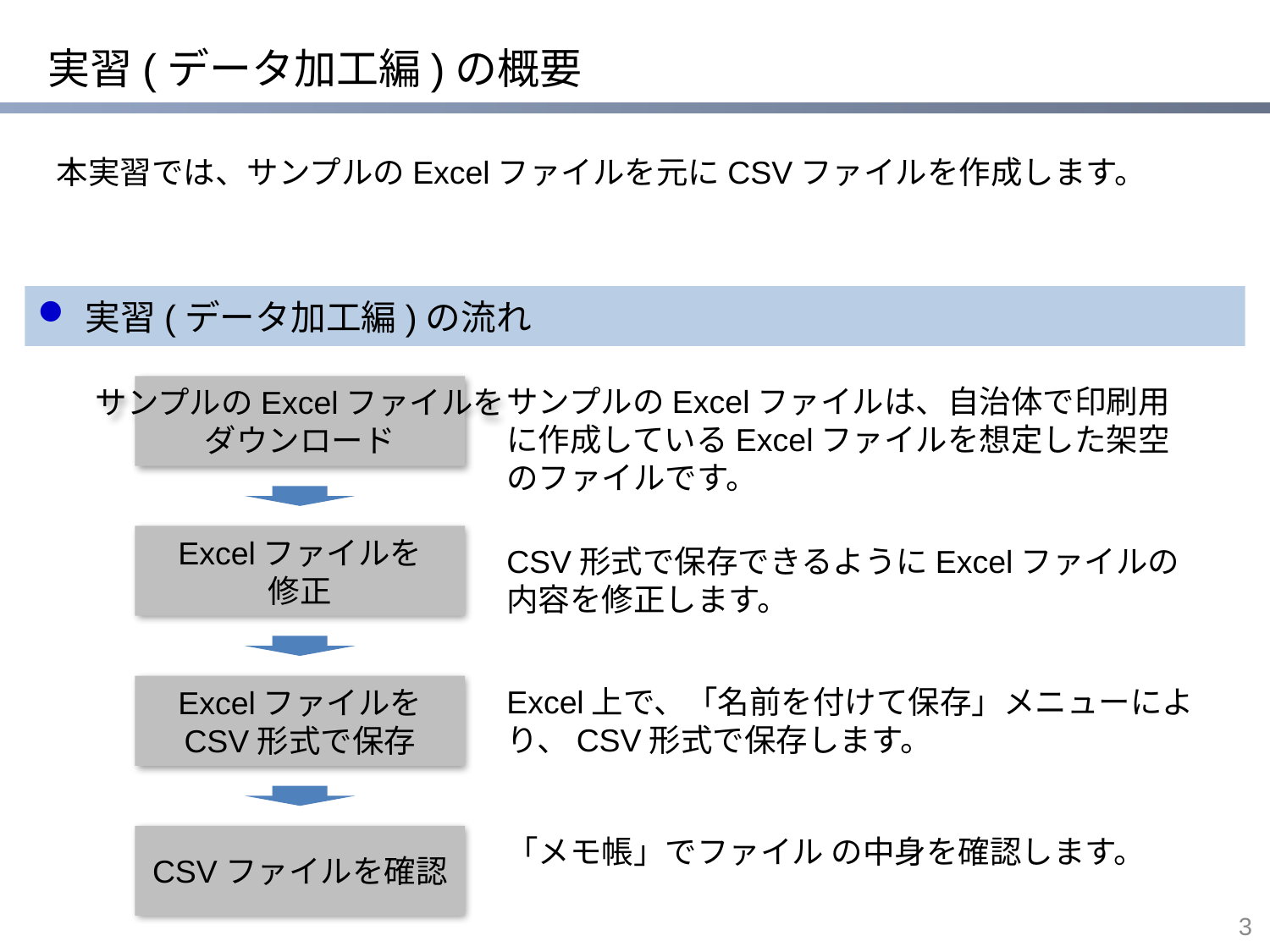

# 実習(データ加工編)の概要
本実習では、サンプルのExcelファイルを元にCSVファイルを作成します。
実習(データ加工編)の流れ
サンプルのExcelファイルを
ダウンロード
サンプルのExcelファイルは、自治体で印刷用に作成しているExcelファイルを想定した架空のファイルです。

Excelファイルを
修正
CSV形式で保存できるようにExcelファイルの内容を修正します。

Excelファイルを
CSV形式で保存
Excel上で、「名前を付けて保存」メニューにより、CSV形式で保存します。

CSVファイルを確認
「メモ帳」でファイル の中身を確認します。
3